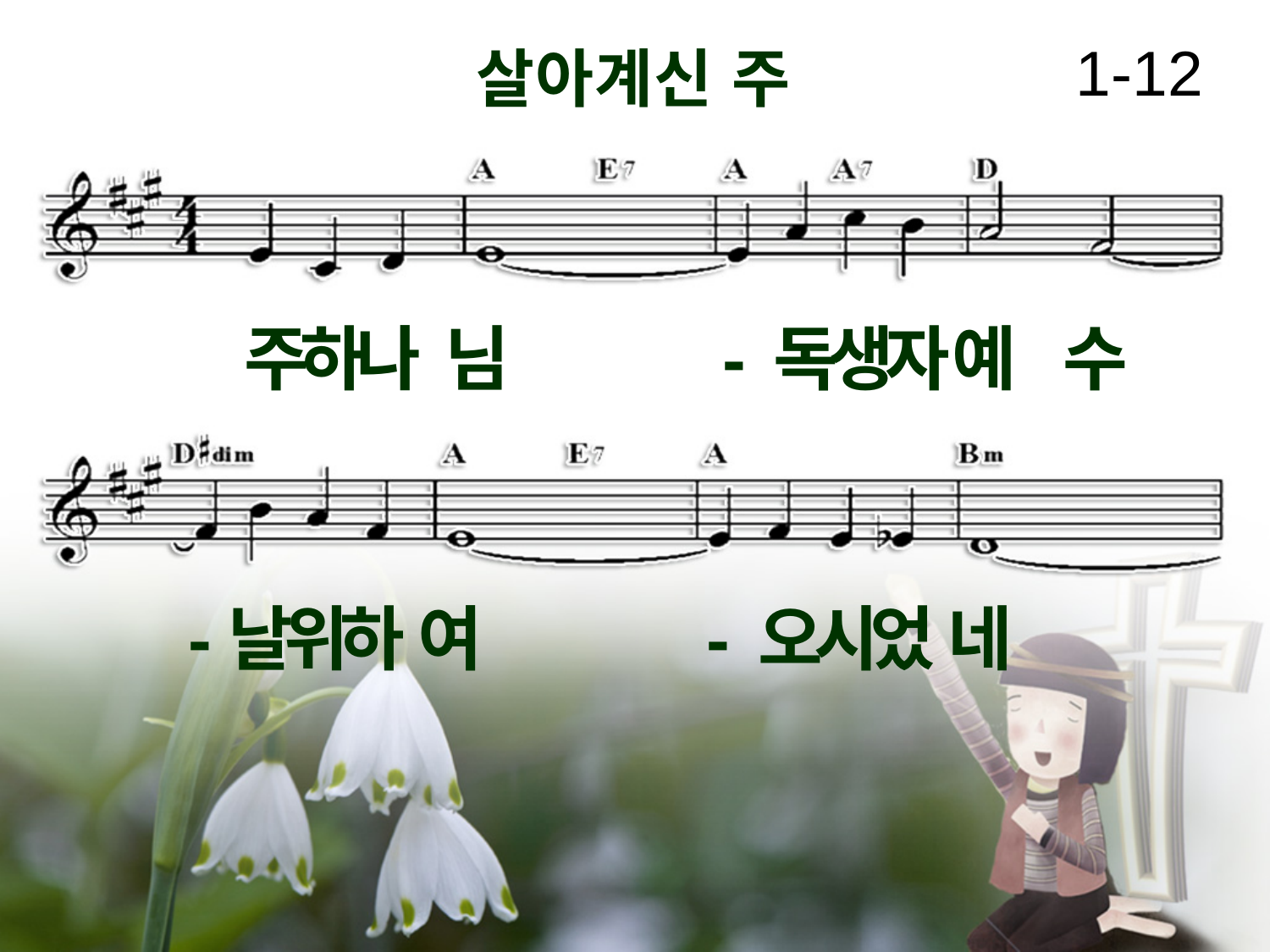

1-12
살아계신 주
주하나   님                  - 독생자 예     수
-날위하  여                   - 오시었  네